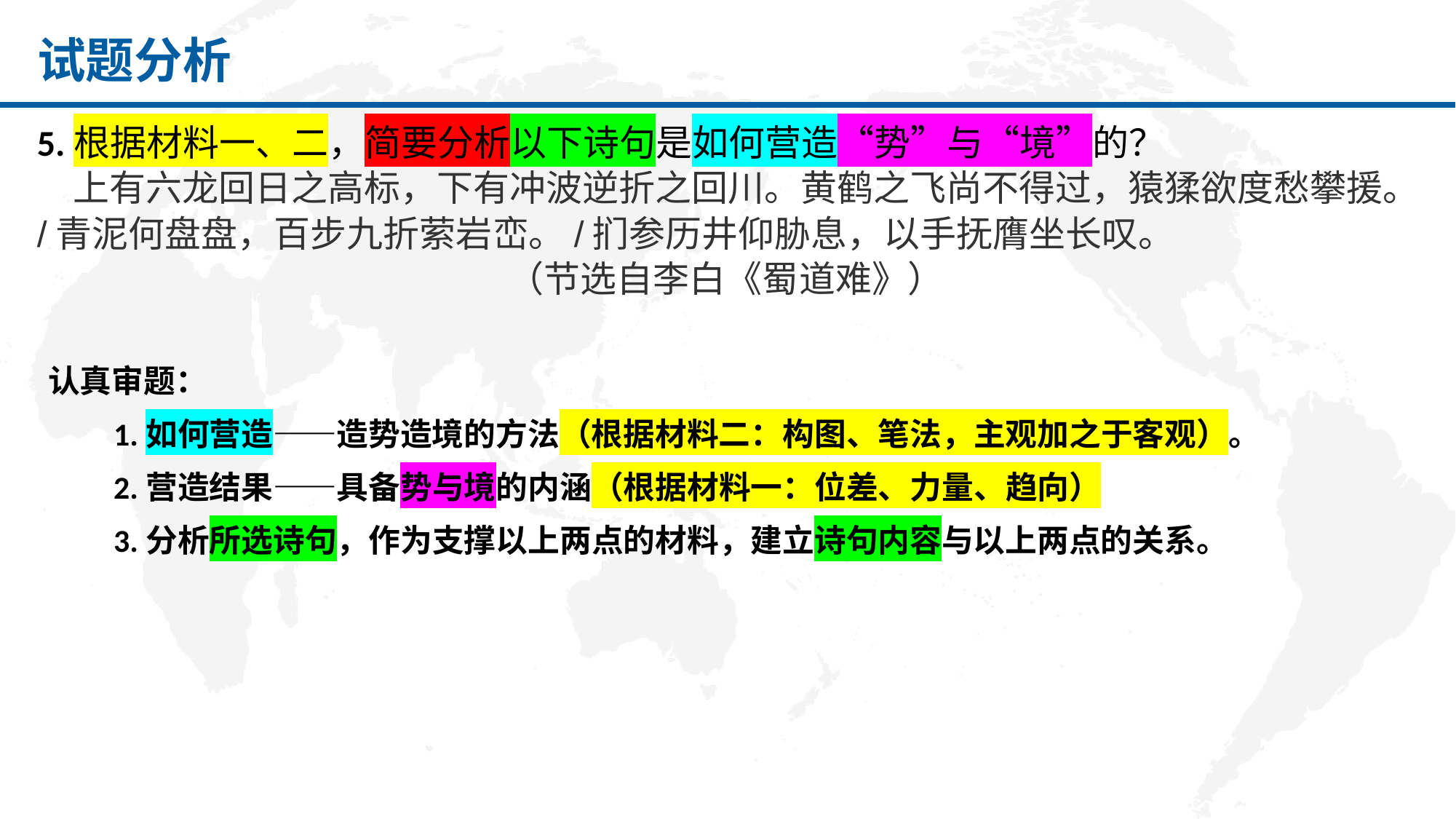

# 试题分析
5.根据材料一、二，简要分析以下诗句是如何营造“势”与“境”的？
上有六龙回日之高标，下有冲波逆折之回川。黄鹤之飞尚不得过，猿猱欲度愁攀援。/青泥何盘盘，百步九折萦岩峦。/扪参历井仰胁息，以手抚膺坐长叹。
                                                    （节选自李白《蜀道难》）
认真审题：
         1.如何营造——造势造境的方法（根据材料二：构图、笔法，主观加之于客观）。
         2.营造结果——具备势与境的内涵（根据材料一：位差、力量、趋向）
         3.分析所选诗句，作为支撑以上两点的材料，建立诗句内容与以上两点的关系。